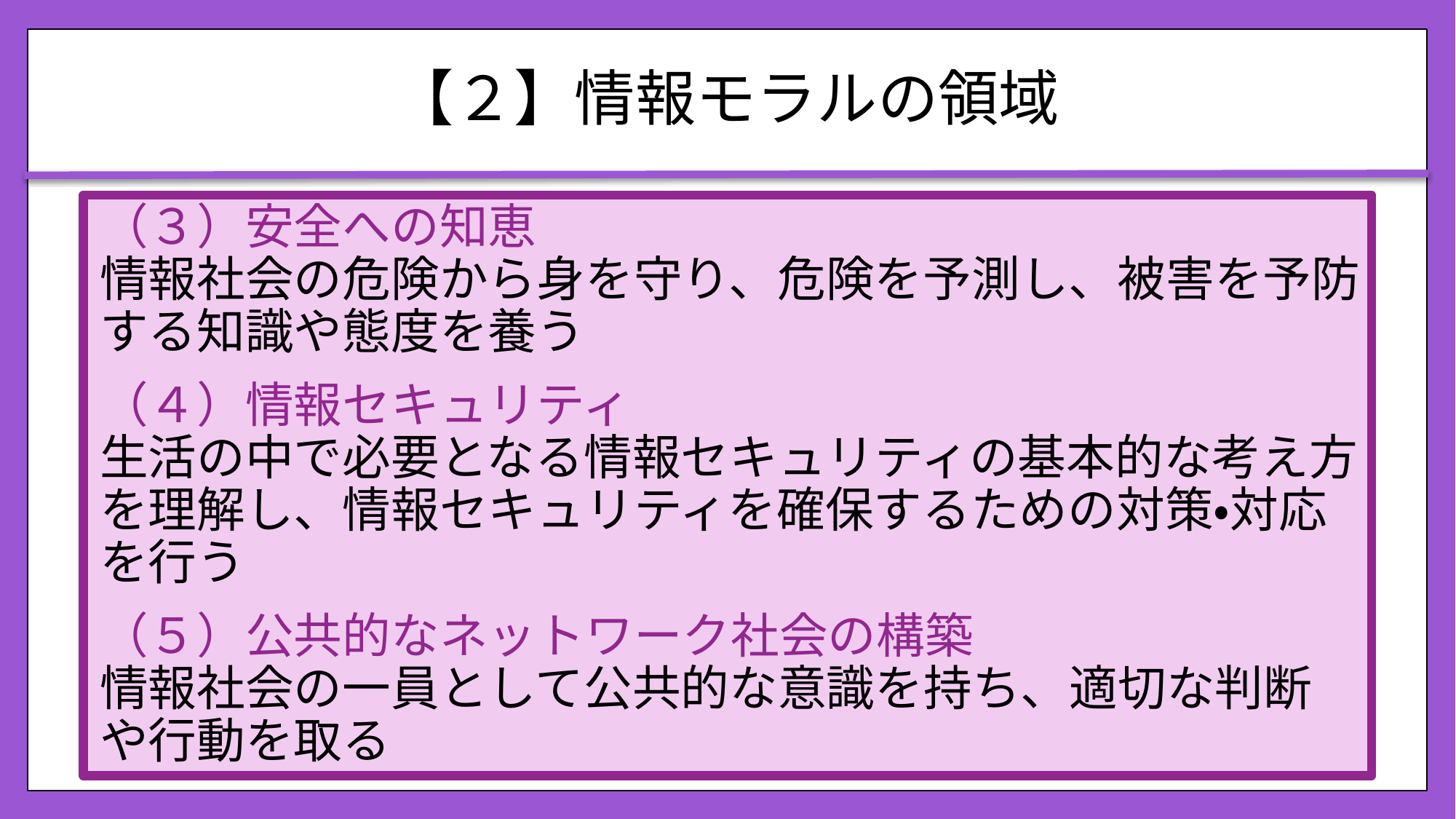

# 【２】情報モラルの領域
（３）安全への知恵
情報社会の危険から身を守り、危険を予測し、被害を予防する知識や態度を養う
（４）情報セキュリティ
生活の中で必要となる情報セキュリティの基本的な考え方を理解し、情報セキュリティを確保するための対策・対応を行う
（５）公共的なネットワーク社会の構築
情報社会の一員として公共的な意識を持ち、適切な判断や行動を取る